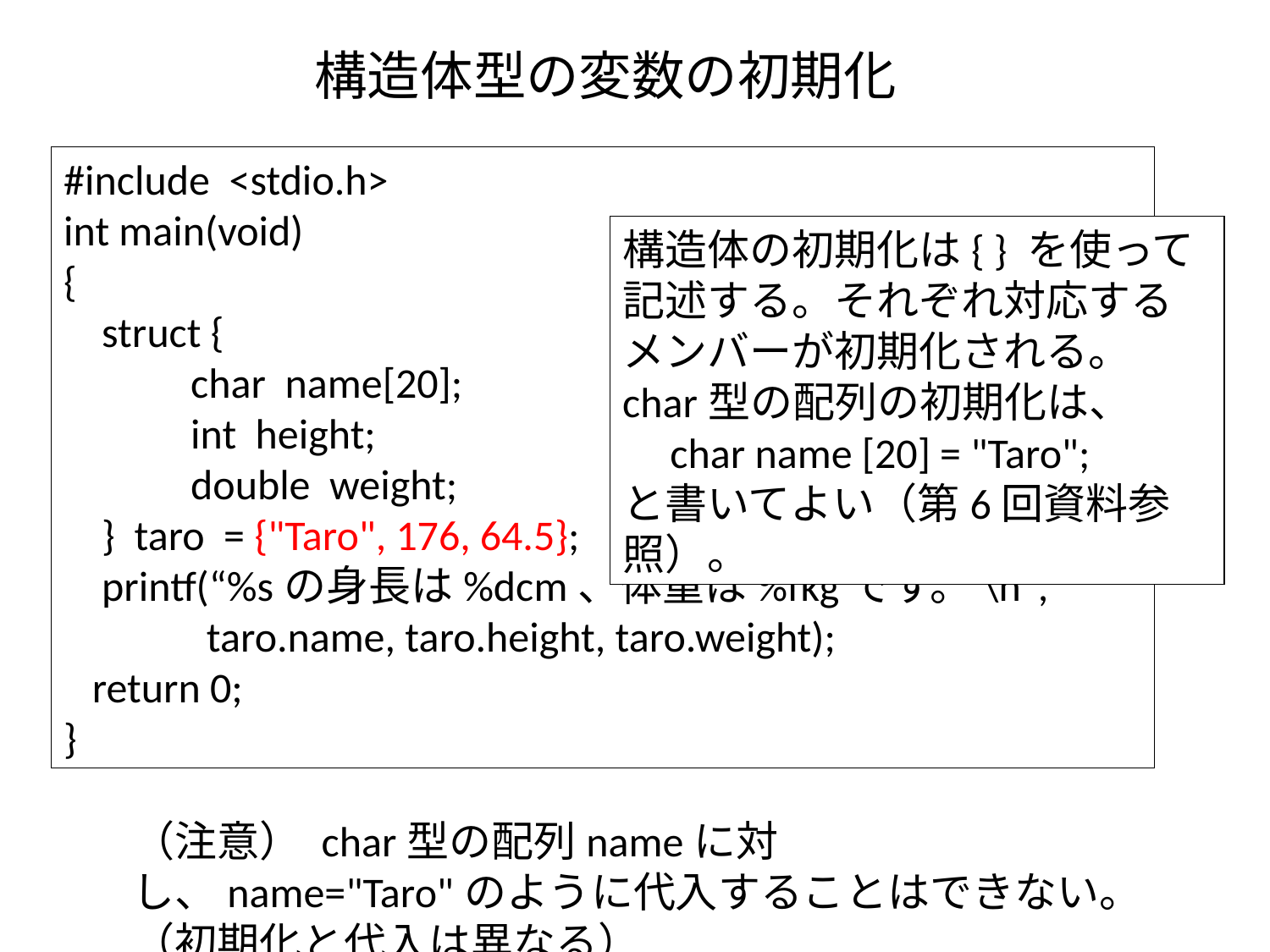

# 構造体型の変数の初期化
#include  <stdio.h>
int main(void)
{
    struct {
	char  name[20];
	int  height;
	double  weight;
    }  taro  = {"Taro", 176, 64.5};
    printf(“%sの身長は%dcm、体重は%fkgです。\n",
               taro.name, taro.height, taro.weight);
   return 0;
}
構造体の初期化は{ } を使って記述する。それぞれ対応するメンバーが初期化される。
char型の配列の初期化は、
     char name [20] = "Taro";
と書いてよい（第6回資料参照）。
（注意） char型の配列nameに対し、name="Taro"のように代入することはできない。（初期化と代入は異なる）